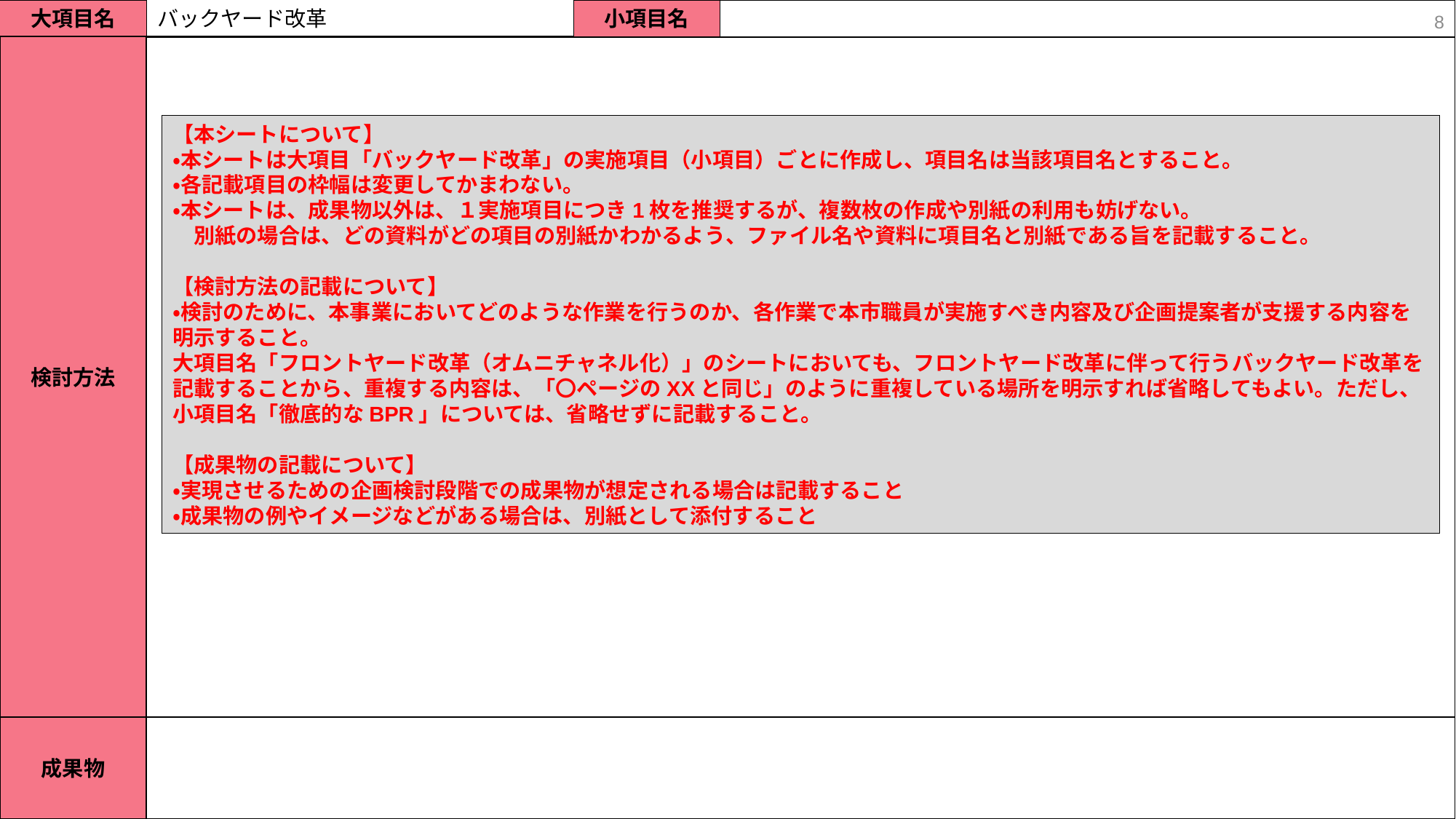

8
バックヤード改革
大項目名
小項目名
検討方法

【本シートについて】
・本シートは大項目「バックヤード改革」の実施項目（小項目）ごとに作成し、項目名は当該項目名とすること。
・各記載項目の枠幅は変更してかまわない。
・本シートは、成果物以外は、１実施項目につき1枚を推奨するが、複数枚の作成や別紙の利用も妨げない。
　別紙の場合は、どの資料がどの項目の別紙かわかるよう、ファイル名や資料に項目名と別紙である旨を記載すること。

【検討方法の記載について】
・検討のために、本事業においてどのような作業を行うのか、各作業で本市職員が実施すべき内容及び企画提案者が支援する内容を明示すること。
大項目名「フロントヤード改革（オムニチャネル化）」のシートにおいても、フロントヤード改革に伴って行うバックヤード改革を記載することから、重複する内容は、「〇ページのXXと同じ」のように重複している場所を明示すれば省略してもよい。ただし、小項目名「徹底的なBPR」については、省略せずに記載すること。

【成果物の記載について】
・実現させるための企画検討段階での成果物が想定される場合は記載すること
・成果物の例やイメージなどがある場合は、別紙として添付すること
成果物